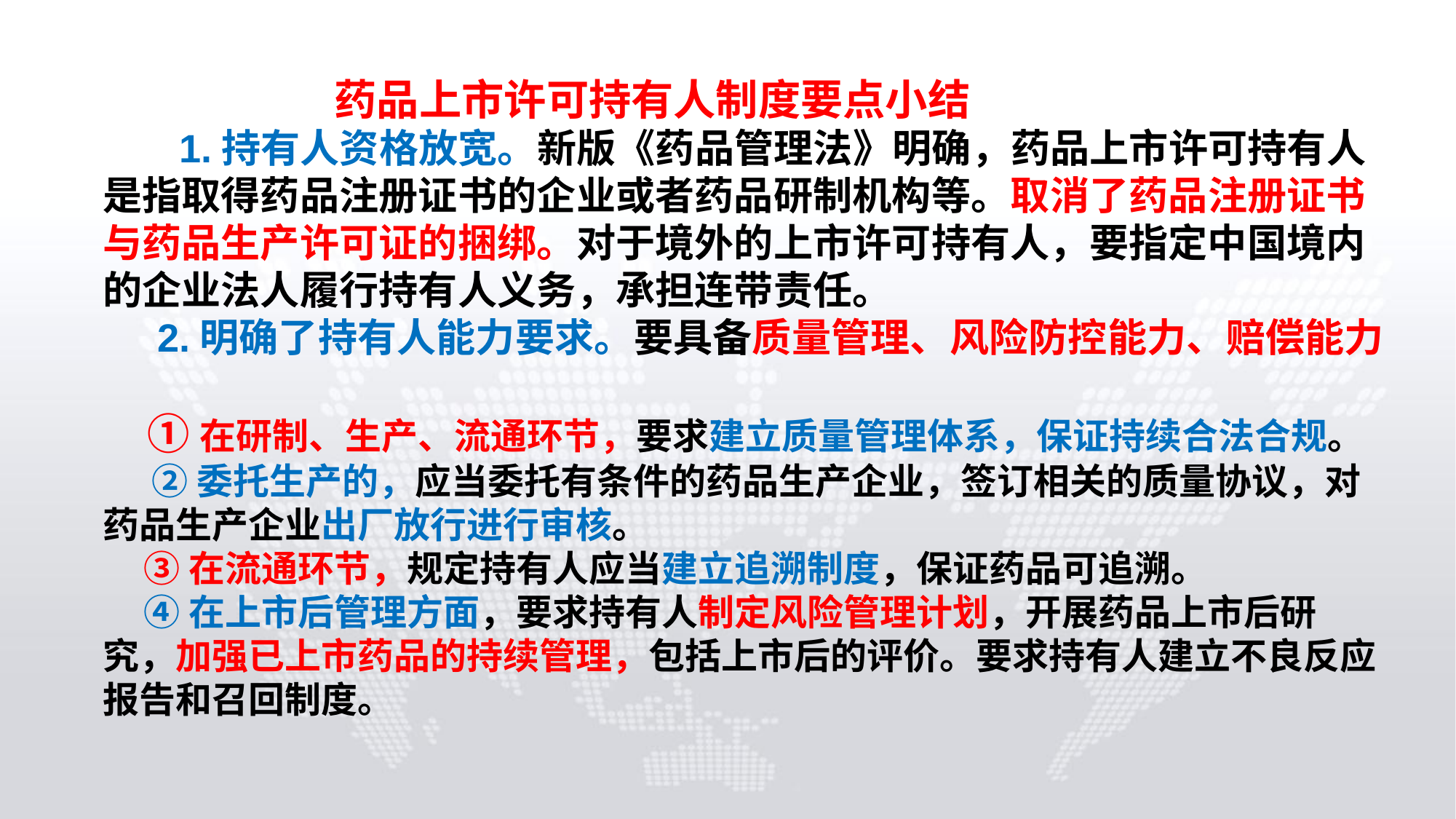

药品上市许可持有人制度要点小结
       1.持有人资格放宽。新版《药品管理法》明确，药品上市许可持有人是指取得药品注册证书的企业或者药品研制机构等。取消了药品注册证书与药品生产许可证的捆绑。对于境外的上市许可持有人，要指定中国境内的企业法人履行持有人义务，承担连带责任。
     2.明确了持有人能力要求。要具备质量管理、风险防控能力、赔偿能力
     ①在研制、生产、流通环节，要求建立质量管理体系，保证持续合法合规。
      ②委托生产的，应当委托有条件的药品生产企业，签订相关的质量协议，对药品生产企业出厂放行进行审核。
     ③在流通环节，规定持有人应当建立追溯制度，保证药品可追溯。
     ④在上市后管理方面，要求持有人制定风险管理计划，开展药品上市后研究，加强已上市药品的持续管理，包括上市后的评价。要求持有人建立不良反应报告和召回制度。